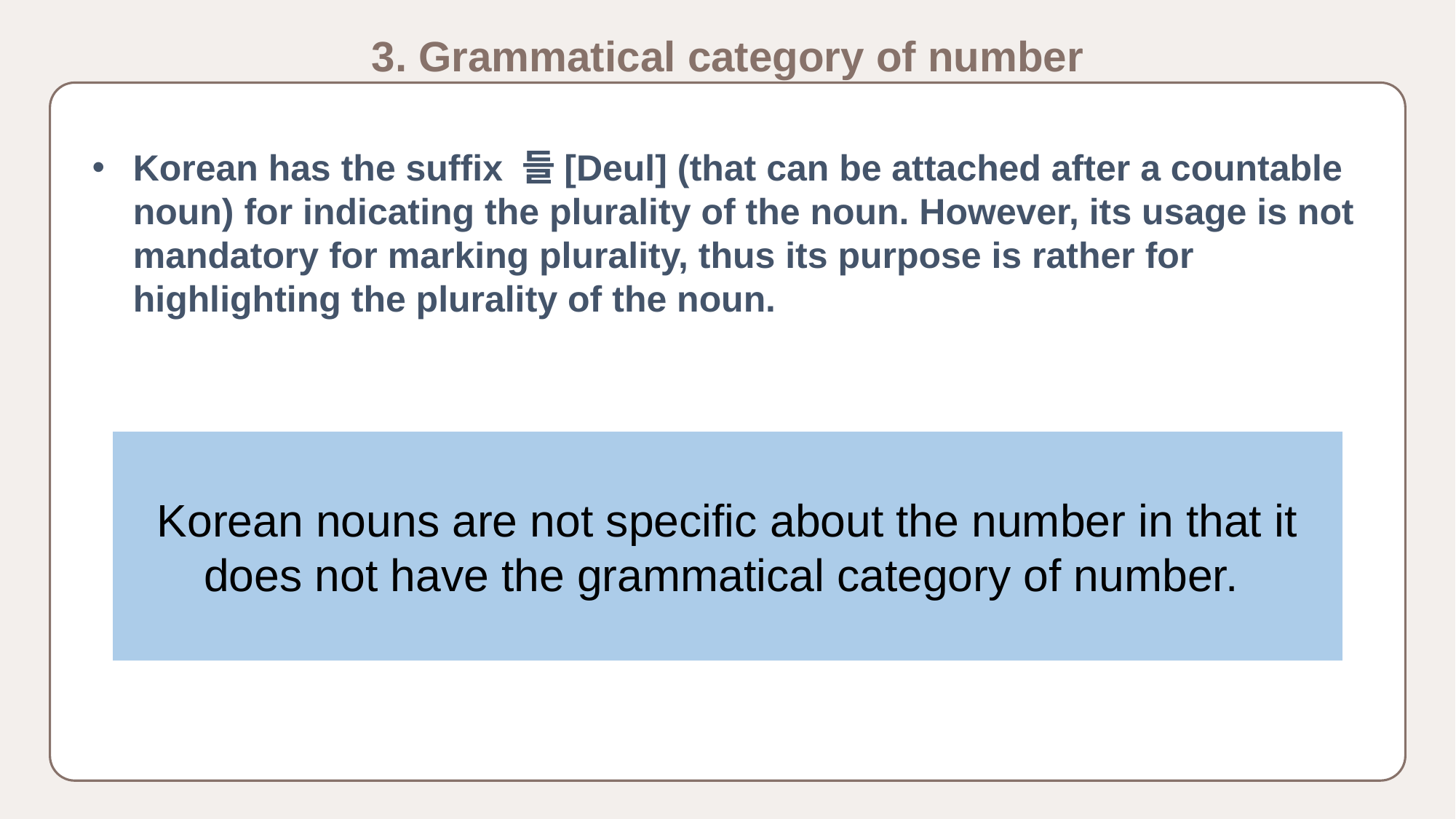

3. Grammatical category of number

Korean has the suffix 들[Deul] (that can be attached after a countable noun) for indicating the plurality of the noun. However, its usage is not mandatory for marking plurality, thus its purpose is rather for highlighting the plurality of the noun.

Korean nouns are not specific about the number in that it does not have the grammatical category of number.